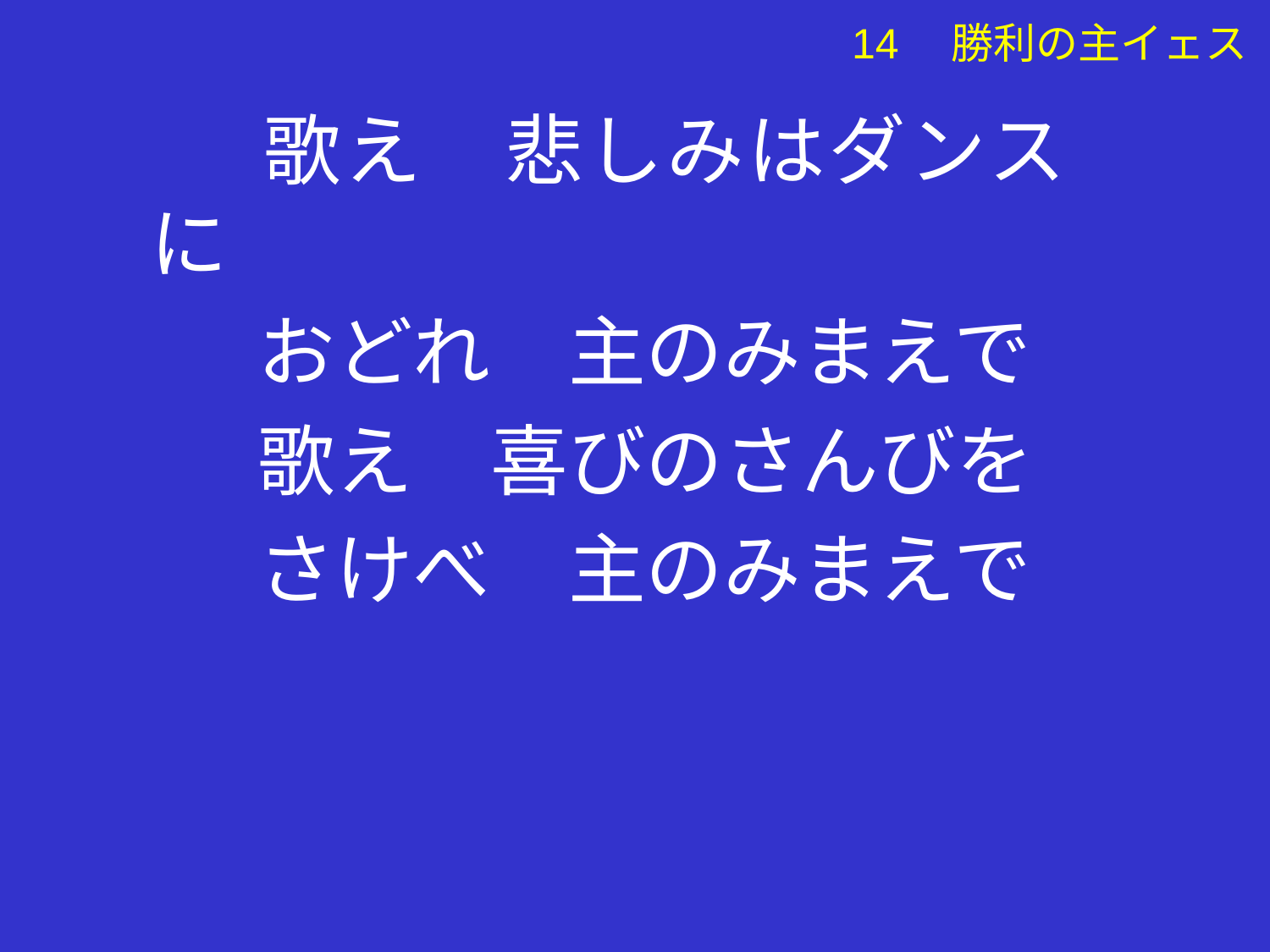

歌え　悲しみはダンスに
　　おどれ　主のみまえで
　　歌え　喜びのさんびを
　　さけべ　主のみまえで
# 14　勝利の主イェス